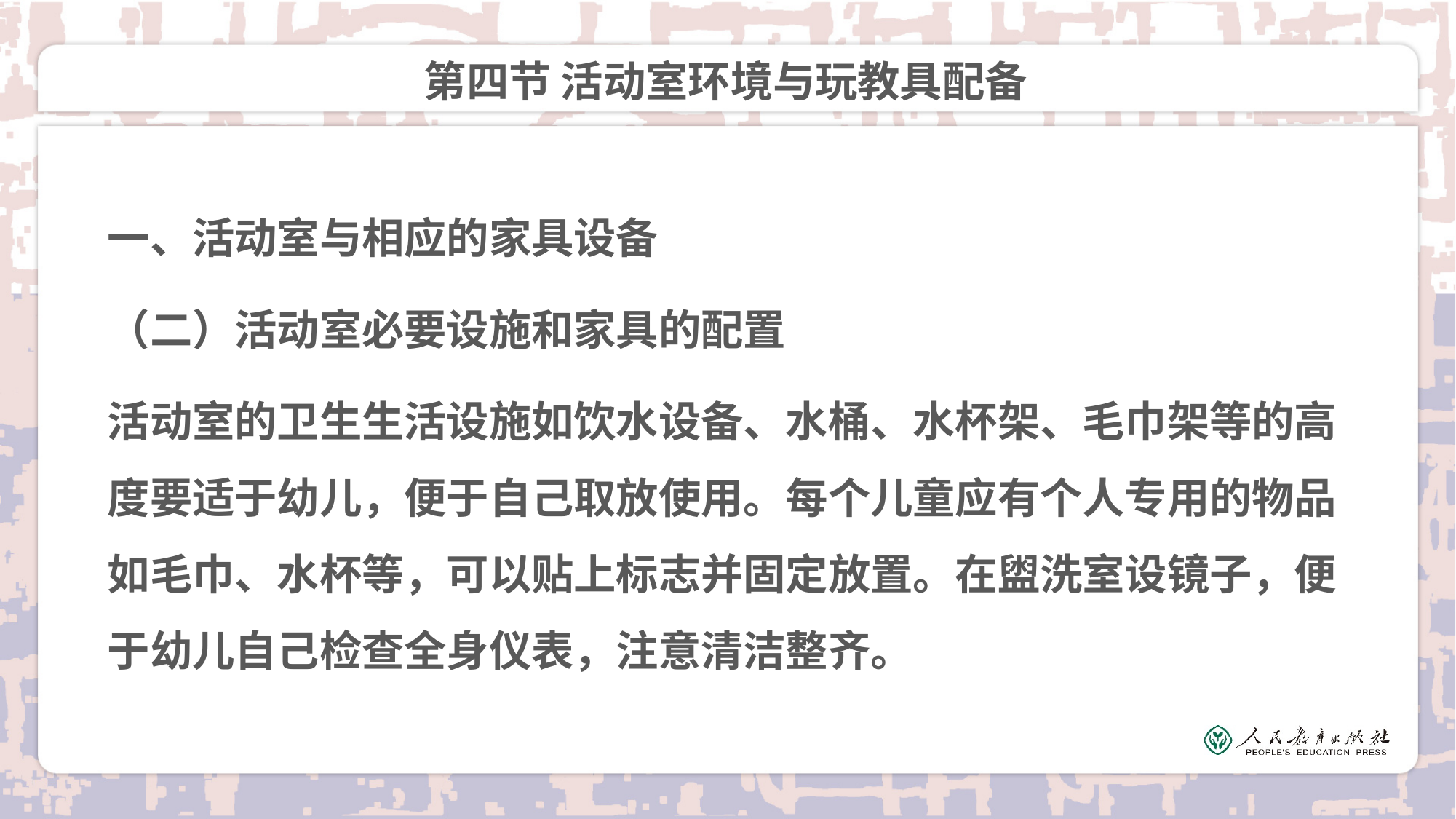

# 第四节 活动室环境与玩教具配备
一、活动室与相应的家具设备
（二）活动室必要设施和家具的配置
活动室的卫生生活设施如饮水设备、水桶、水杯架、毛巾架等的高度要适于幼儿，便于自己取放使用。每个儿童应有个人专用的物品如毛巾、水杯等，可以贴上标志并固定放置。在盥洗室设镜子，便于幼儿自己检查全身仪表，注意清洁整齐。